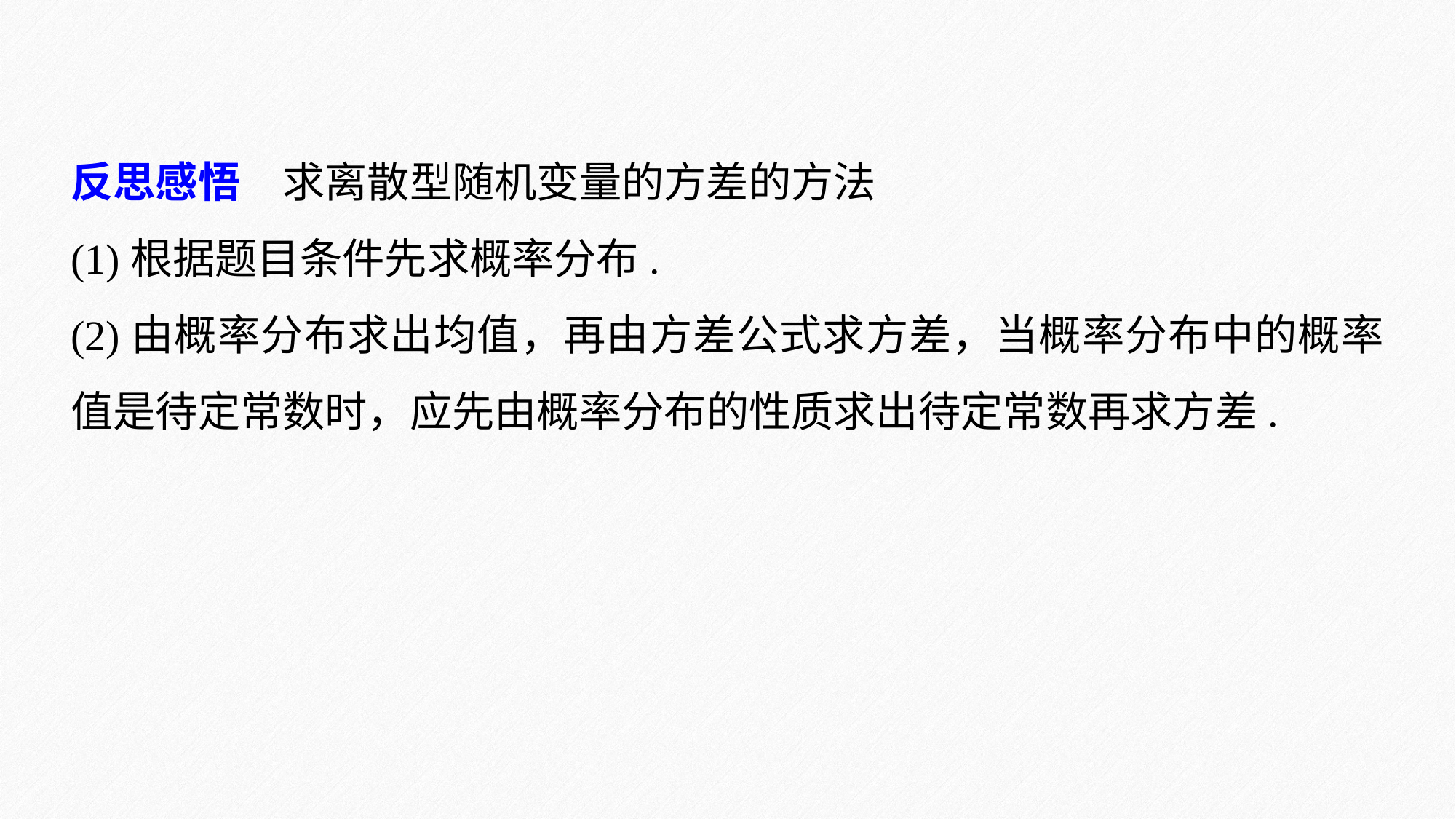

反思感悟　求离散型随机变量的方差的方法
(1)根据题目条件先求概率分布.
(2)由概率分布求出均值，再由方差公式求方差，当概率分布中的概率值是待定常数时，应先由概率分布的性质求出待定常数再求方差.